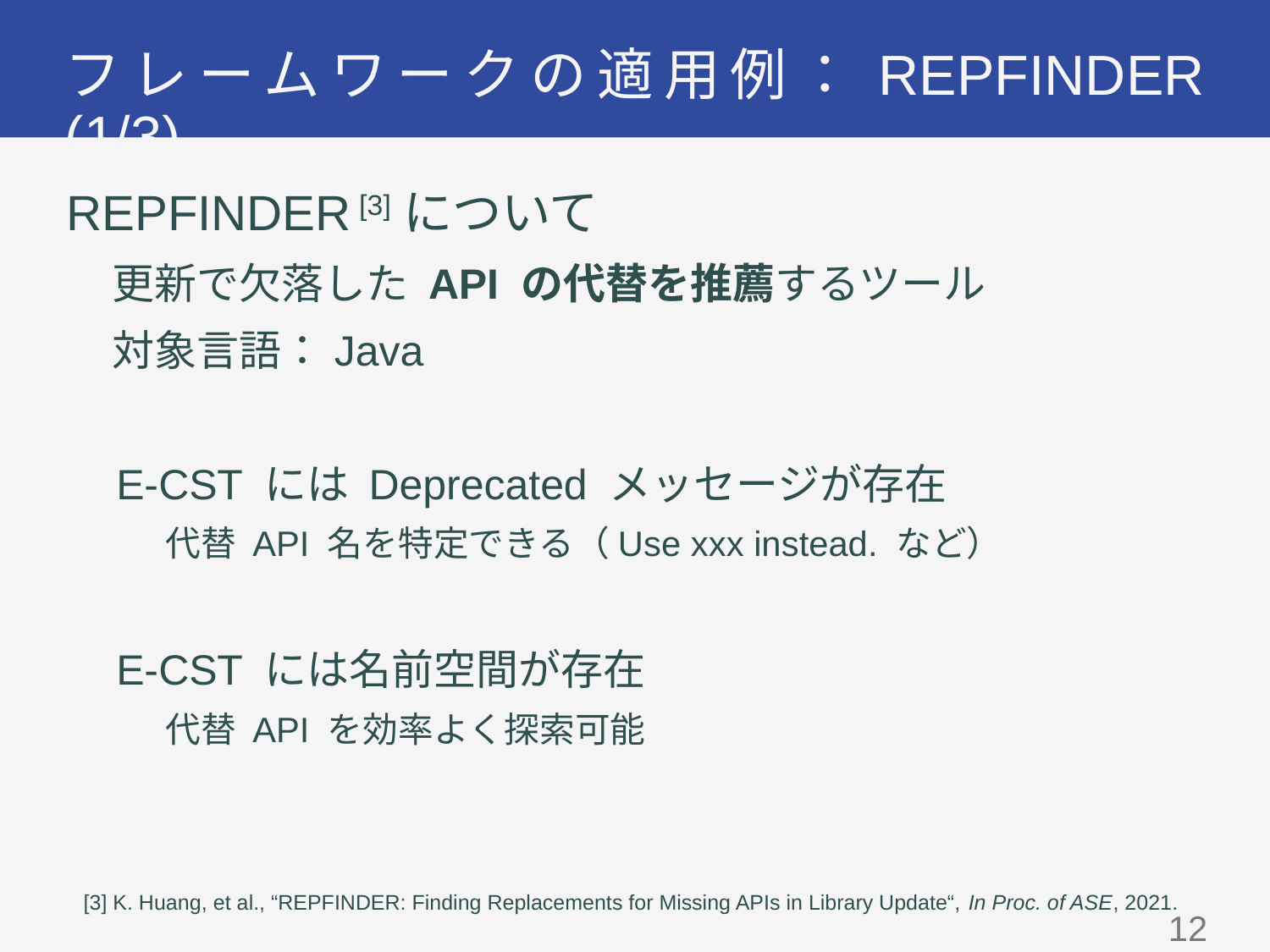

# フレームワークの適用例：REPFINDER (1/3)
REPFINDER [3]について
更新で欠落した API の代替を推薦するツール
対象言語：Java

E-CST には Deprecated メッセージが存在
代替 API 名を特定できる（Use xxx instead. など）

E-CST には名前空間が存在
代替 API を効率よく探索可能
[3] K. Huang, et al., “REPFINDER: Finding Replacements for Missing APIs in Library Update“, In Proc. of ASE, 2021.
12